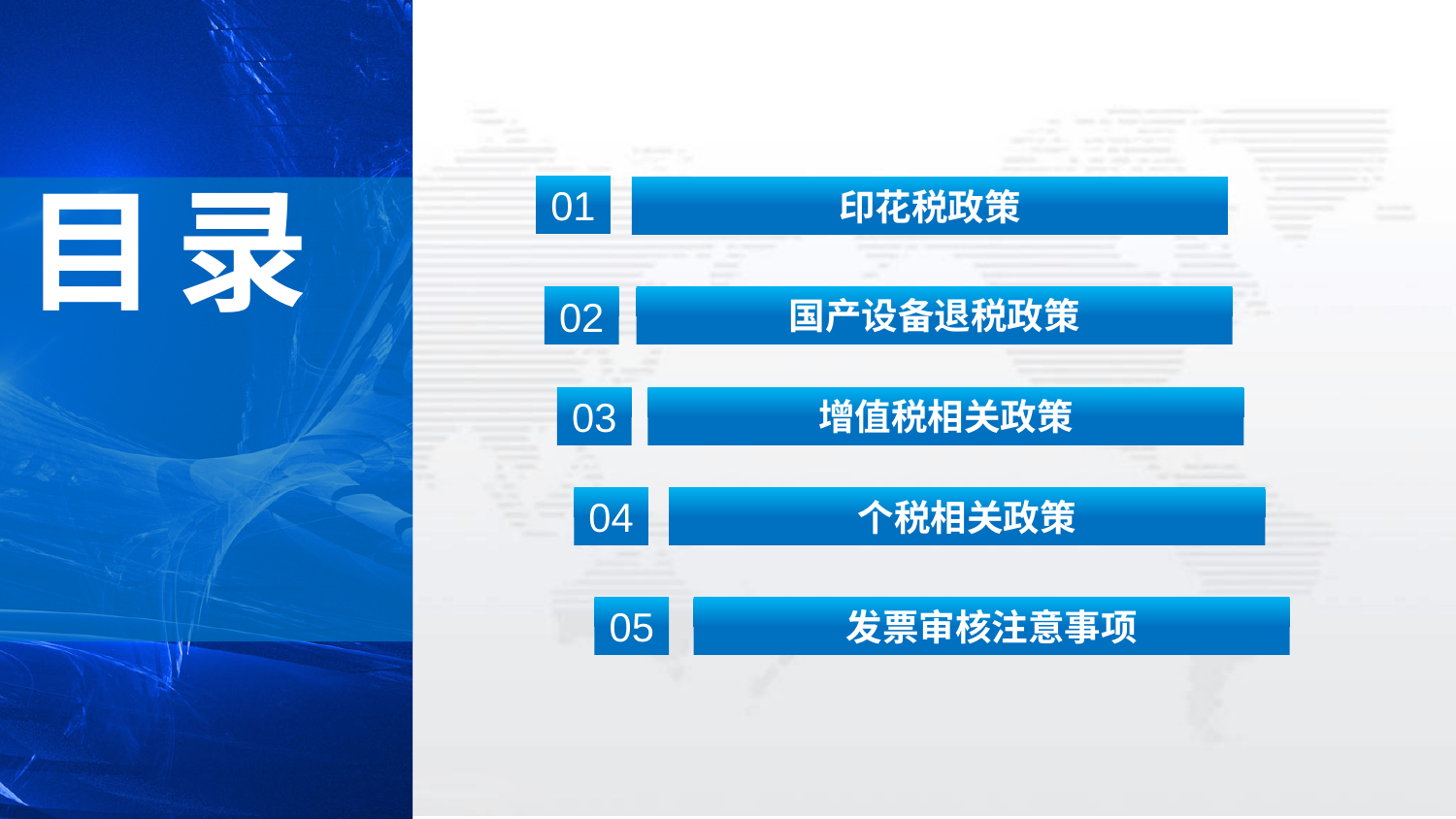

目 录
01
印花税政策

国产设备退税政策
02
03
增值税相关政策
04
个税相关政策
05
发票审核注意事项